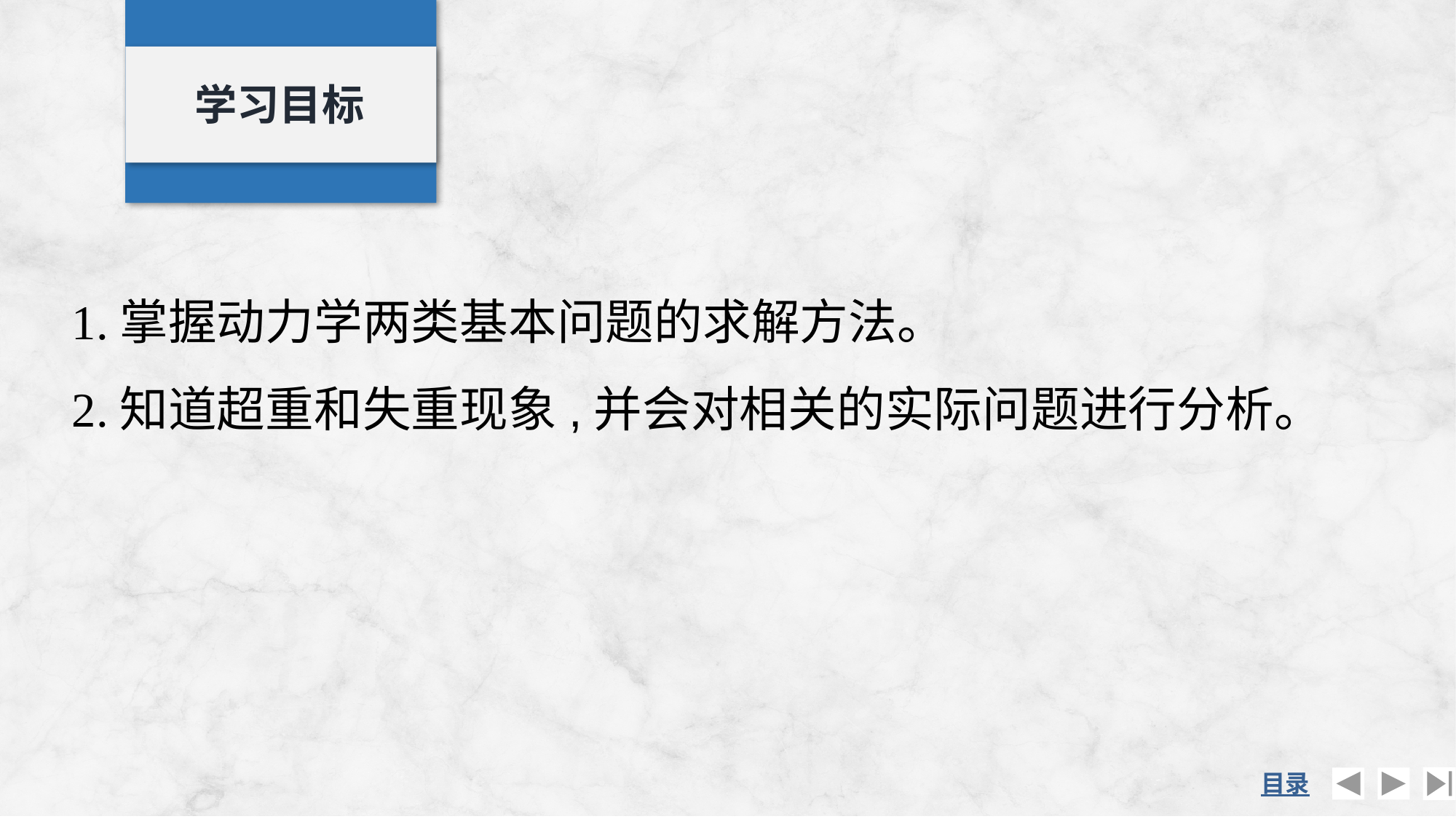

学习目标
1.掌握动力学两类基本问题的求解方法。
2.知道超重和失重现象,并会对相关的实际问题进行分析。